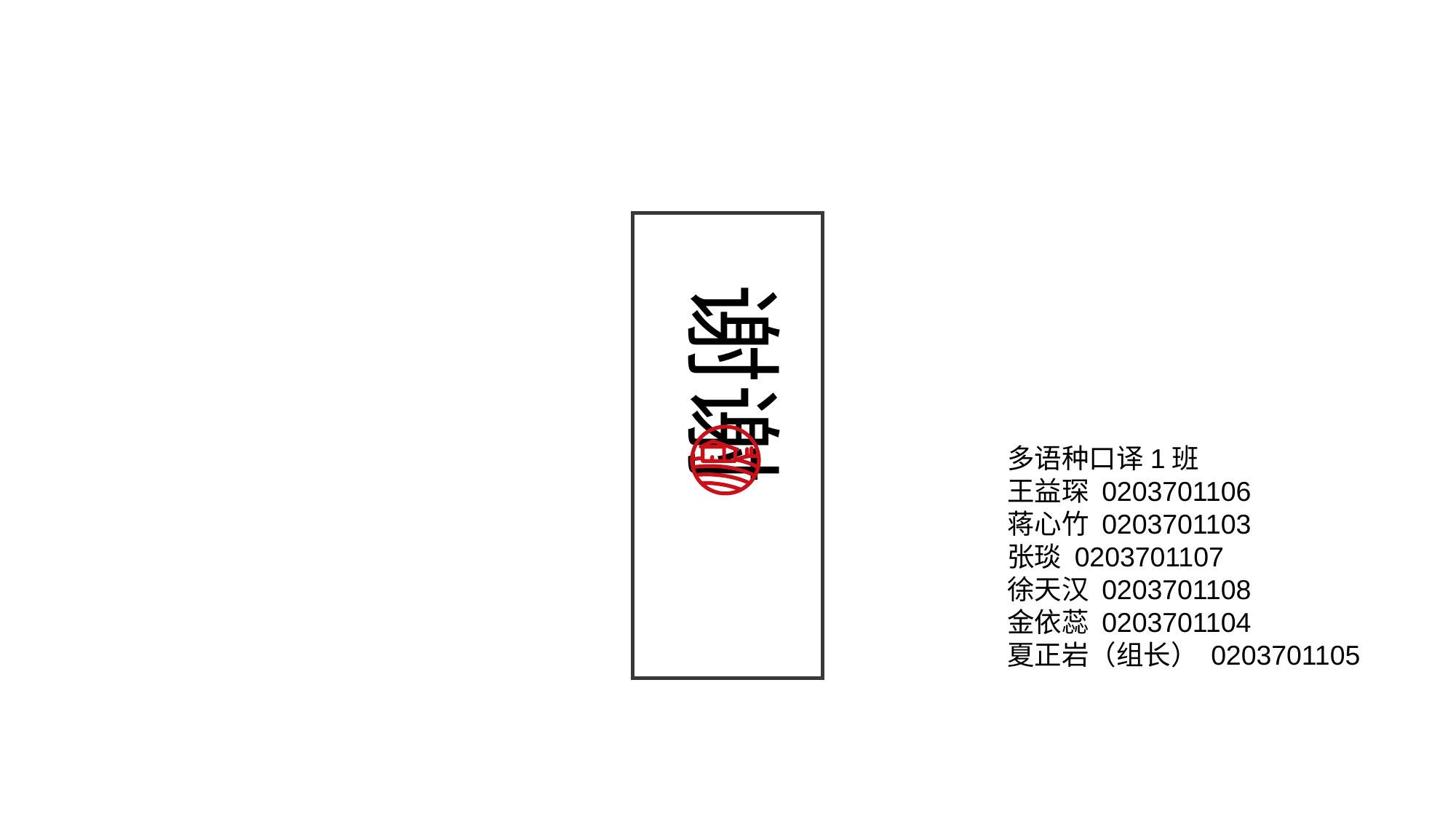

谢谢

多语种口译1班
王益琛 0203701106
蒋心竹 0203701103
张琰 0203701107
徐天汉 0203701108
金依蕊 0203701104
夏正岩（组长） 0203701105